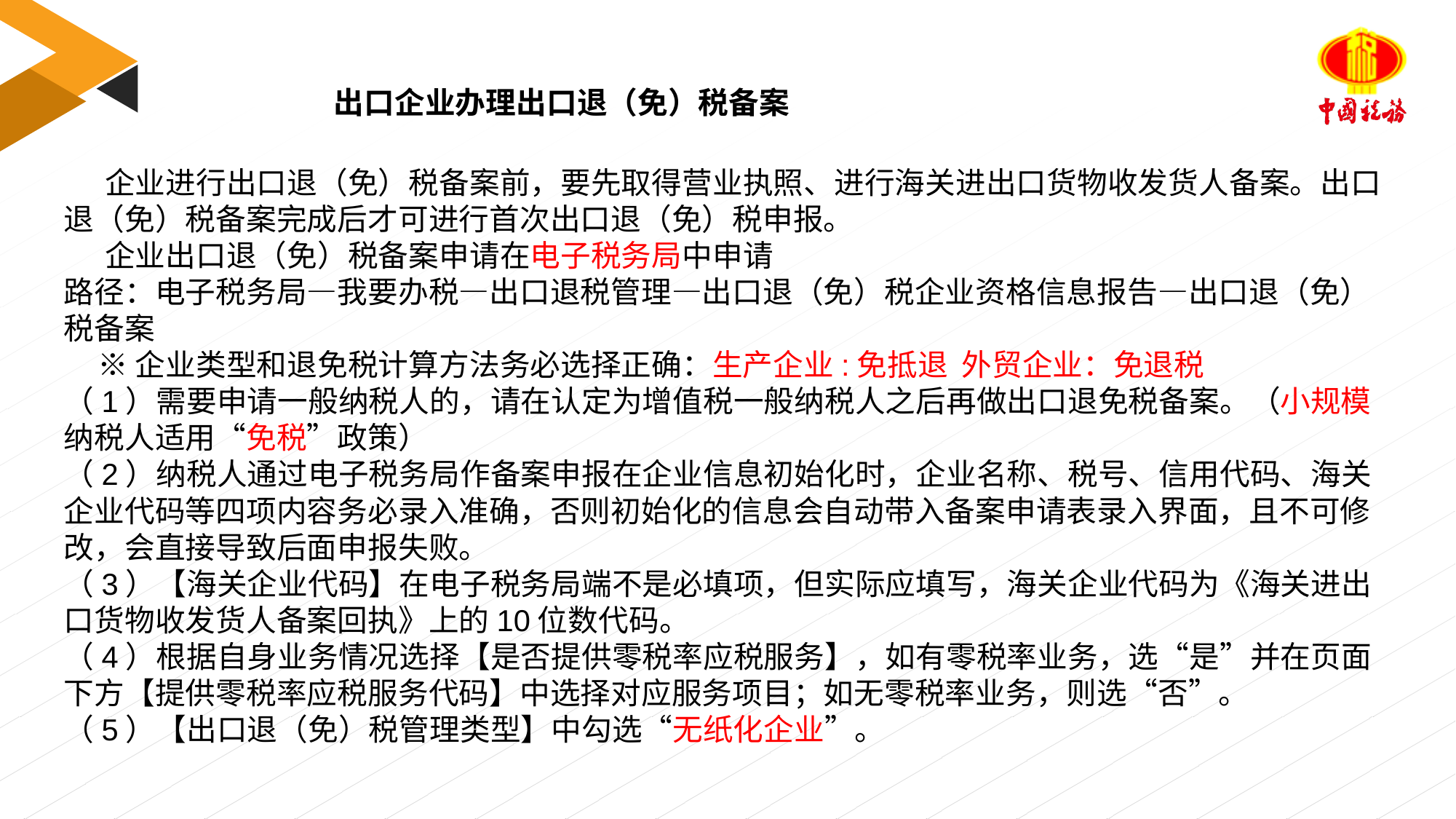

出口企业办理出口退（免）税备案

     企业进行出口退（免）税备案前，要先取得营业执照、进行海关进出口货物收发货人备案。出口退（免）税备案完成后才可进行首次出口退（免）税申报。
     企业出口退（免）税备案申请在电子税务局中申请
路径：电子税务局—我要办税—出口退税管理—出口退（免）税企业资格信息报告—出口退（免）税备案
     ※企业类型和退免税计算方法务必选择正确：生产企业:免抵退  外贸企业：免退税
（1）需要申请一般纳税人的，请在认定为增值税一般纳税人之后再做出口退免税备案。（小规模纳税人适用“免税”政策）
（2）纳税人通过电子税务局作备案申报在企业信息初始化时，企业名称、税号、信用代码、海关企业代码等四项内容务必录入准确，否则初始化的信息会自动带入备案申请表录入界面，且不可修改，会直接导致后面申报失败。
（3）【海关企业代码】在电子税务局端不是必填项，但实际应填写，海关企业代码为《海关进出口货物收发货人备案回执》上的10位数代码。
（4）根据自身业务情况选择【是否提供零税率应税服务】，如有零税率业务，选“是”并在页面下方【提供零税率应税服务代码】中选择对应服务项目；如无零税率业务，则选“否”。
（5）【出口退（免）税管理类型】中勾选“无纸化企业”。